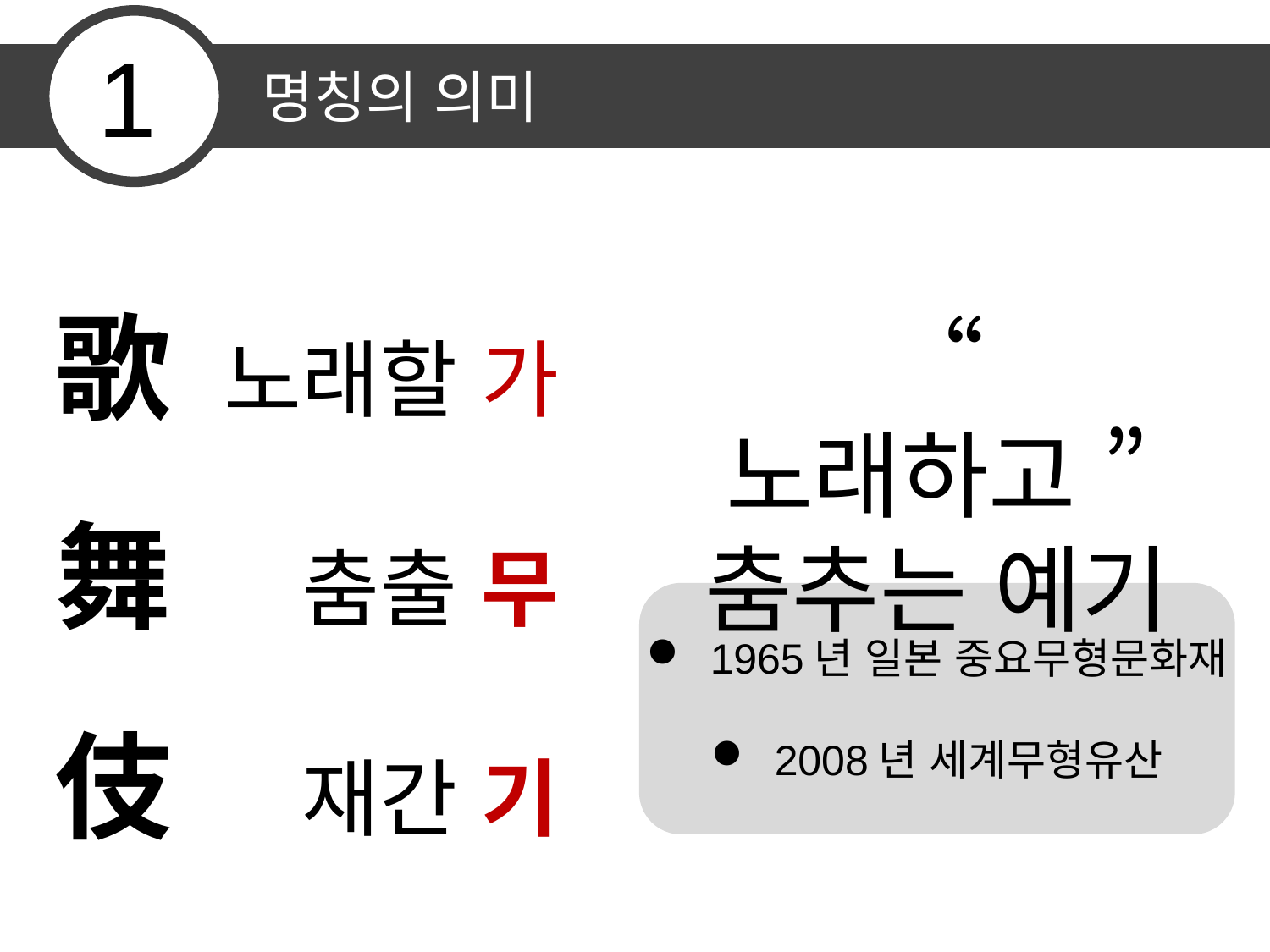

1

명칭의 의미
歌  노래할 가
舞    춤출 무
伎    재간 기
“ 노래하고 ”
춤추는 예기

1965년 일본 중요무형문화재

2008년 세계무형유산